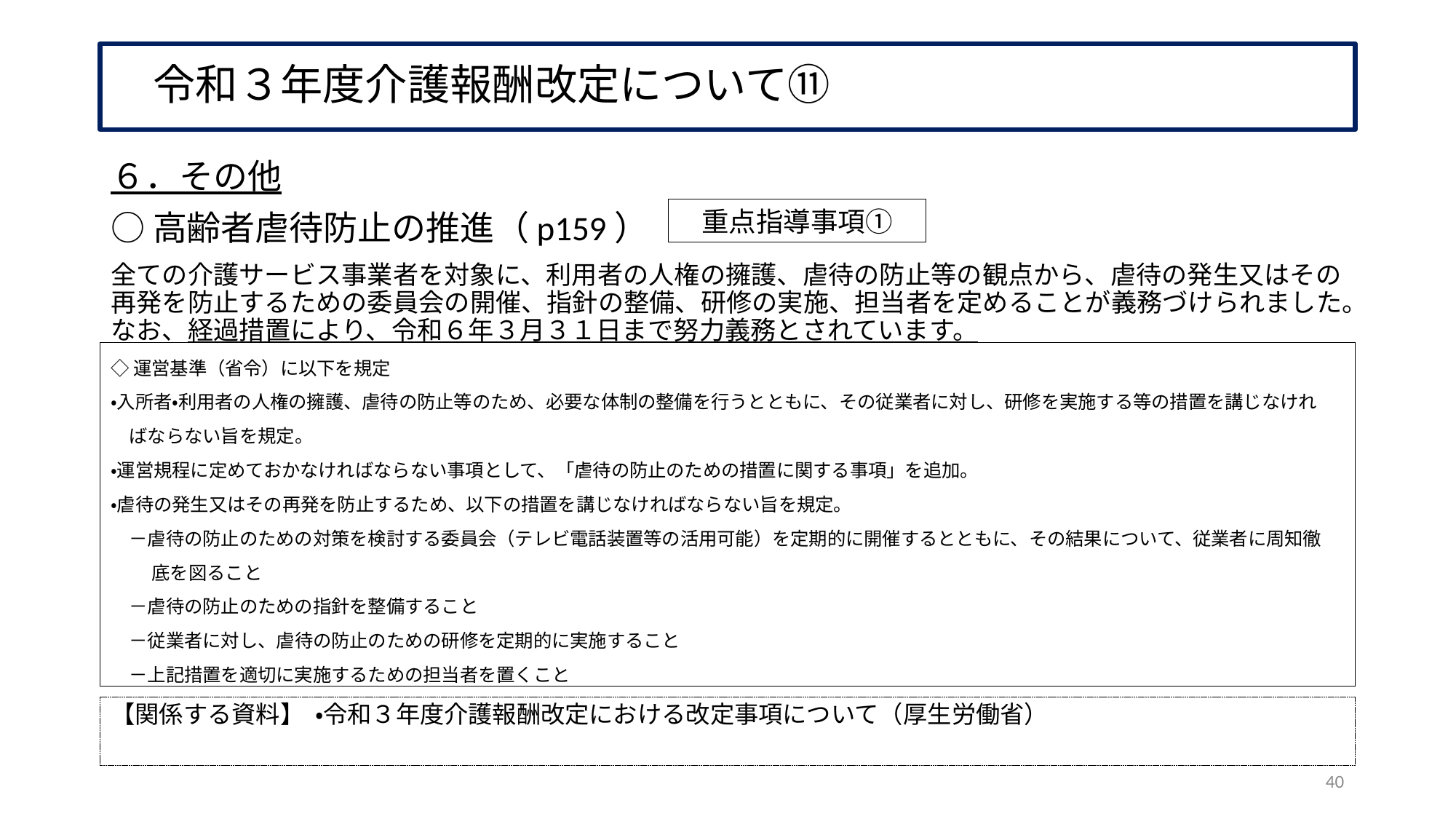

# 令和３年度介護報酬改定について⑪
６．その他
○高齢者虐待防止の推進（p159）
全ての介護サービス事業者を対象に、利用者の人権の擁護、虐待の防止等の観点から、虐待の発生又はその再発を防止するための委員会の開催、指針の整備、研修の実施、担当者を定めることが義務づけられました。なお、経過措置により、令和６年３月３１日まで努力義務とされています。
◇運営基準（省令）に以下を規定
・入所者・利用者の人権の擁護、虐待の防止等のため、必要な体制の整備を行うとともに、その従業者に対し、研修を実施する等の措置を講じなけれ
　ばならない旨を規定。
・運営規程に定めておかなければならない事項として、「虐待の防止のための措置に関する事項」を追加。
・虐待の発生又はその再発を防止するため、以下の措置を講じなければならない旨を規定。
　－虐待の防止のための対策を検討する委員会（テレビ電話装置等の活用可能）を定期的に開催するとともに、その結果について、従業者に周知徹
　　 底を図ること
　－虐待の防止のための指針を整備すること
　－従業者に対し、虐待の防止のための研修を定期的に実施すること
　－上記措置を適切に実施するための担当者を置くこと
重点指導事項①

【関係する資料】  ・令和３年度介護報酬改定における改定事項について（厚生労働省）
40